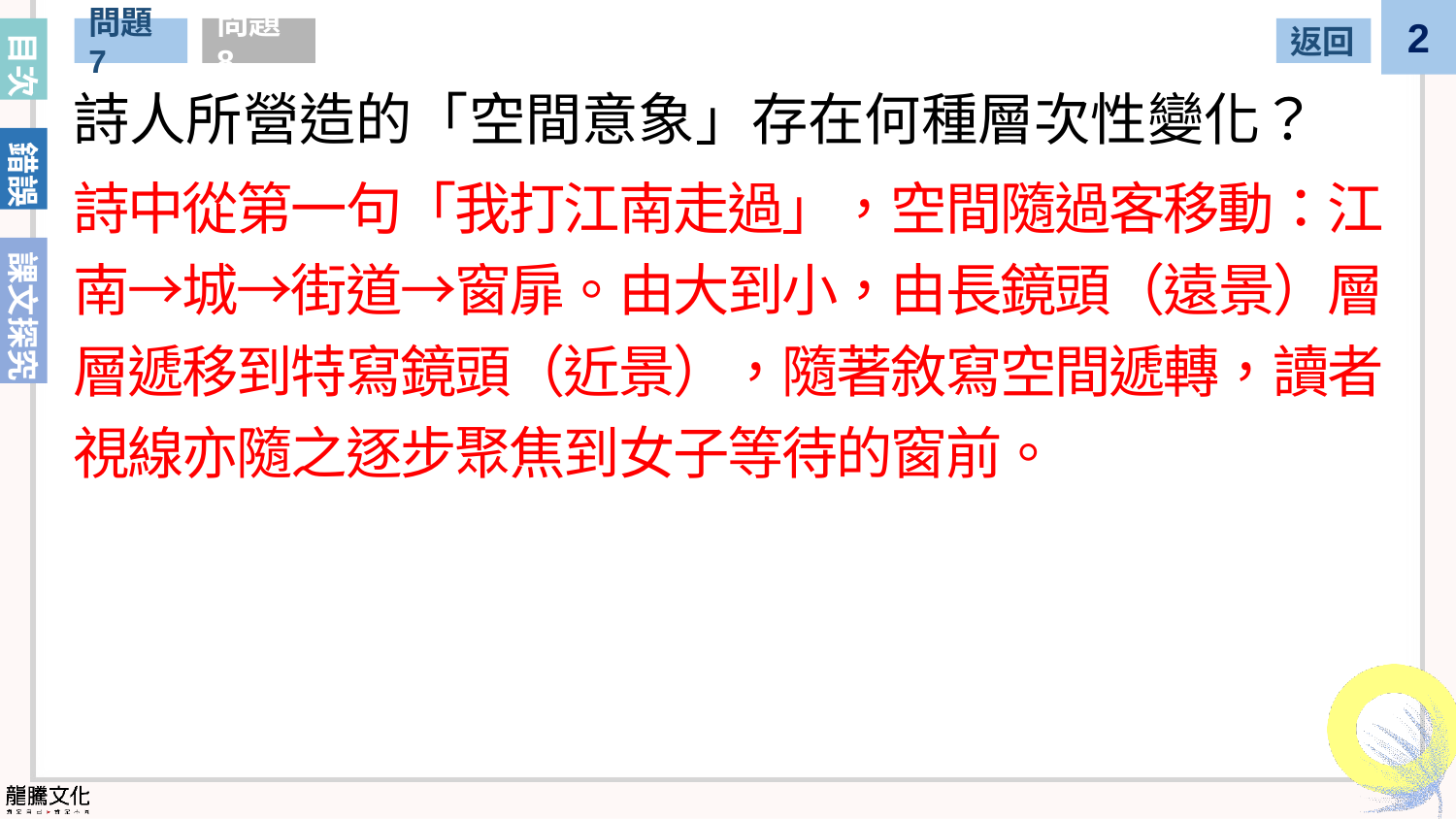

問題7
問題8
返回
詩人所營造的「空間意象」存在何種層次性變化？
詩中從第一句「我打江南走過」，空間隨過客移動：江南→城→街道→窗扉。由大到小，由長鏡頭（遠景）層層遞移到特寫鏡頭（近景），隨著敘寫空間遞轉，讀者視線亦隨之逐步聚焦到女子等待的窗前。